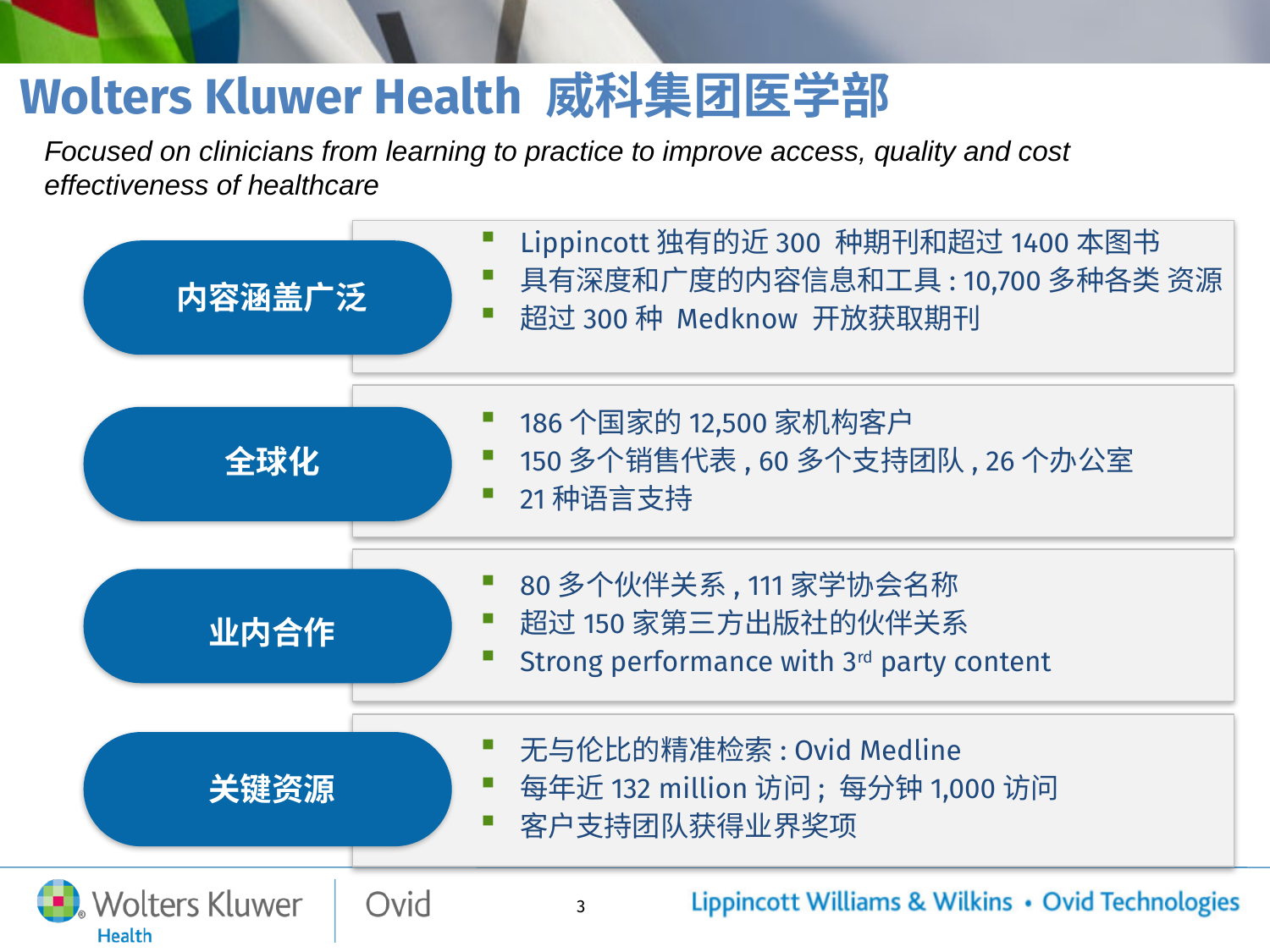

Wolters Kluwer Health 威科集团医学部
Focused on clinicians from learning to practice to improve access, quality and cost effectiveness of healthcare
Lippincott独有的近300 种期刊和超过1400本图书
具有深度和广度的内容信息和工具: 10,700多种各类 资源
超过300种 Medknow 开放获取期刊

内容涵盖广泛

186个国家的12,500家机构客户
150多个销售代表, 60多个支持团队, 26个办公室
21种语言支持

全球化

80多个伙伴关系, 111家学协会名称
超过150家第三方出版社的伙伴关系
Strong performance with 3rd party content

业内合作

无与伦比的精准检索: Ovid Medline
每年近132 million访问; 每分钟1,000访问
客户支持团队获得业界奖项

关键资源